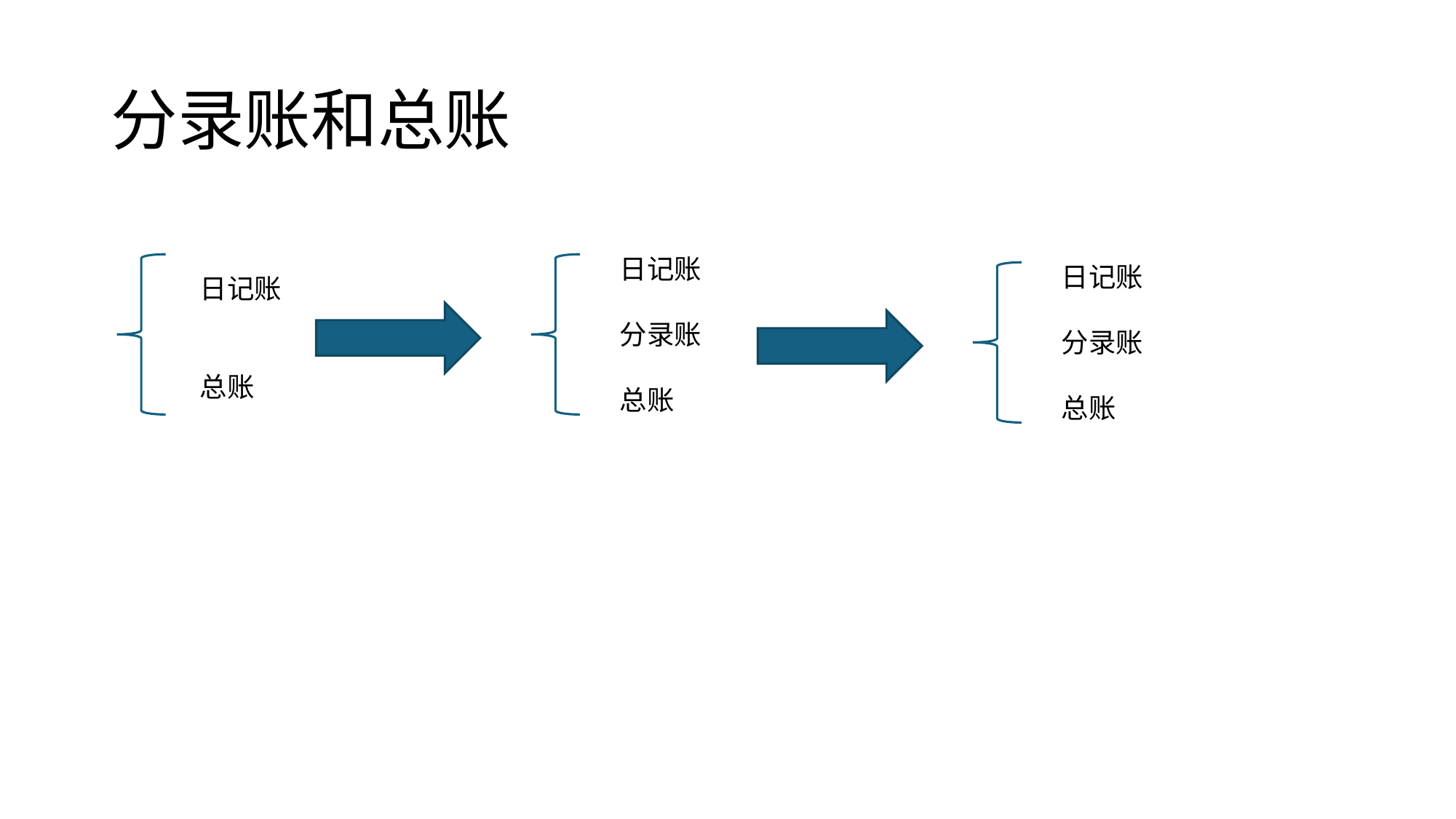

# 分录账和总账
日记账

分录账

总账

日记账

分录账

总账

日记账

总账